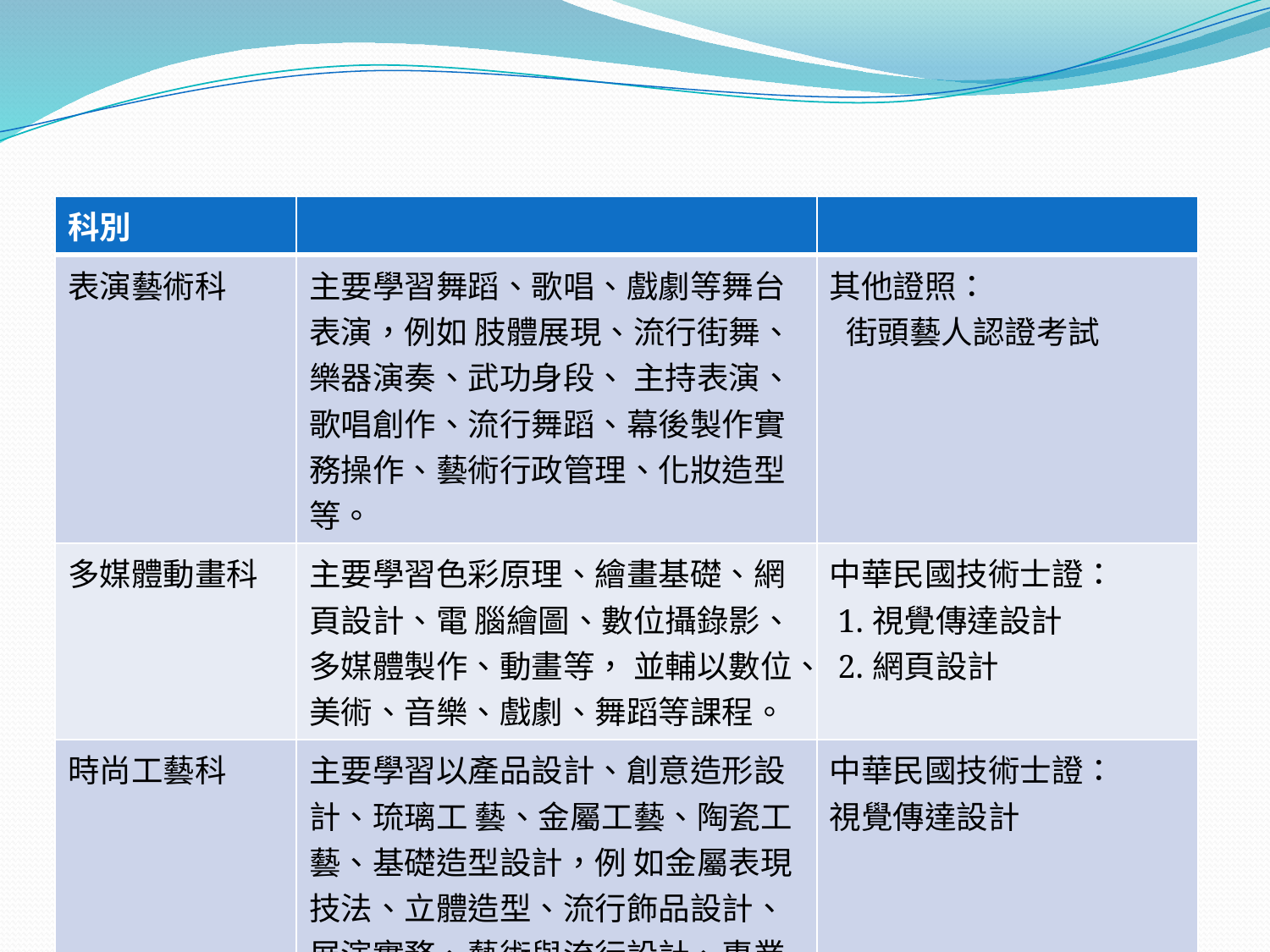

#
| 科別 |  |  |
| --- | --- | --- |
| 表演藝術科 | 主要學習舞蹈、歌唱、戲劇等舞台表演，例如 肢體展現、流行街舞、樂器演奏、武功身段、 主持表演、歌唱創作、流行舞蹈、幕後製作實 務操作、藝術行政管理、化妝造型等。 | 其他證照： 街頭藝人認證考試 |
| 多媒體動畫科 | 主要學習色彩原理、繪畫基礎、網頁設計、電 腦繪圖、數位攝錄影、多媒體製作、動畫等， 並輔以數位、美術、音樂、戲劇、舞蹈等課程。 | 中華民國技術士證： 1.視覺傳達設計 2.網頁設計 |
| 時尚工藝科 | 主要學習以產品設計、創意造形設計、琉璃工 藝、金屬工藝、陶瓷工藝、基礎造型設計，例 如金屬表現技法、立體造型、流行飾品設計、 展演實務、藝術與流行設計、專業藝術概論、 立體造型等。 | 中華民國技術士證： 視覺傳達設計 |